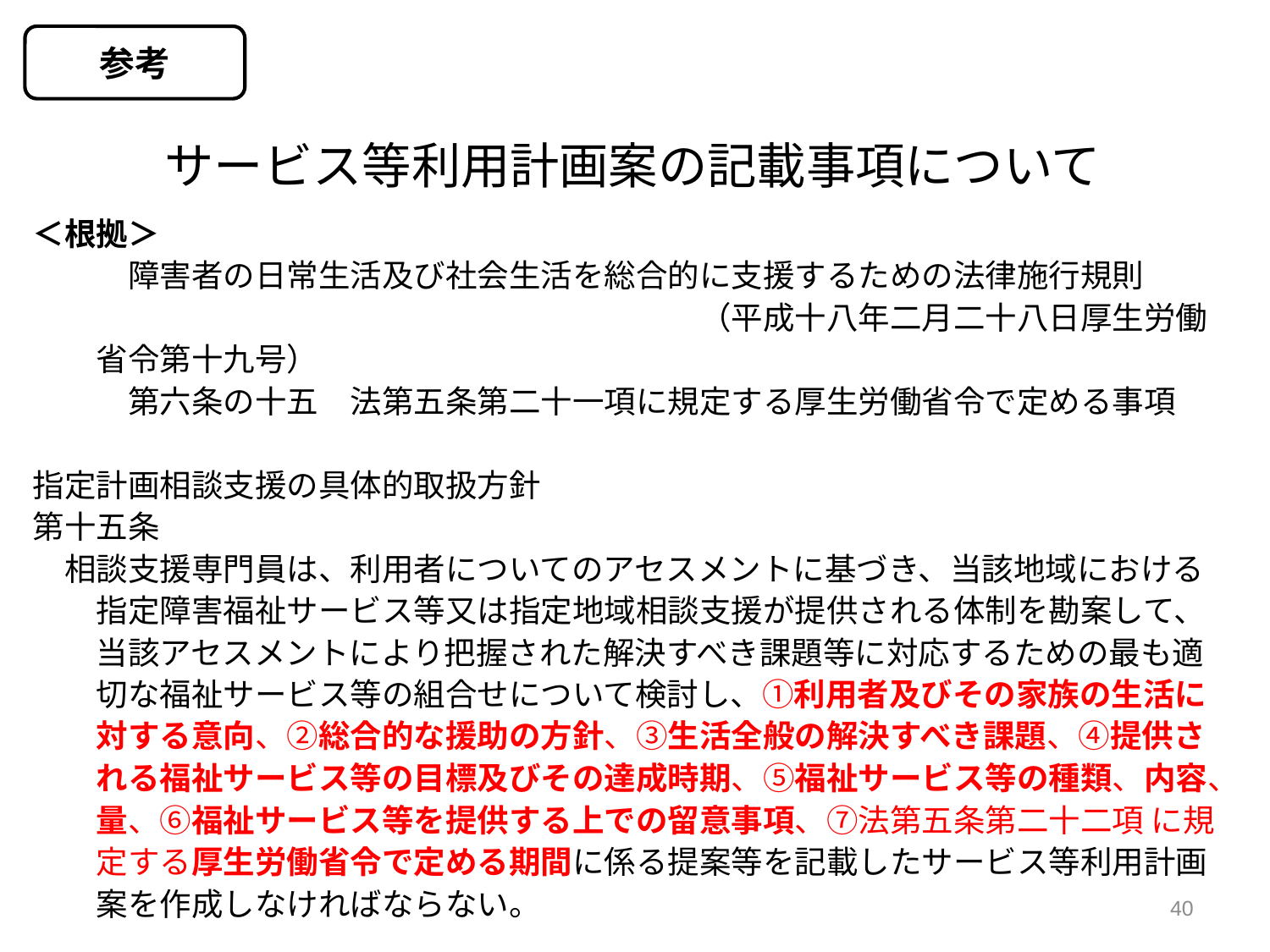

参考
# サービス等利用計画案の記載事項について
＜根拠＞
　　　障害者の日常生活及び社会生活を総合的に支援するための法律施行規則
　　　　　　　　　　　　　　　　　　　　　（平成十八年二月二十八日厚生労働省令第十九号）
　　　第六条の十五　法第五条第二十一項に規定する厚生労働省令で定める事項

指定計画相談支援の具体的取扱方針
第十五条
　相談支援専門員は、利用者についてのアセスメントに基づき、当該地域における指定障害福祉サービス等又は指定地域相談支援が提供される体制を勘案して、当該アセスメントにより把握された解決すべき課題等に対応するための最も適切な福祉サービス等の組合せについて検討し、①利用者及びその家族の生活に対する意向、②総合的な援助の方針、③生活全般の解決すべき課題、④提供される福祉サービス等の目標及びその達成時期、⑤福祉サービス等の種類、内容、量、⑥福祉サービス等を提供する上での留意事項、⑦法第五条第二十二項 に規定する厚生労働省令で定める期間に係る提案等を記載したサービス等利用計画案を作成しなければならない。

①～⑦までが記載されていなければ計画として成立しない
40